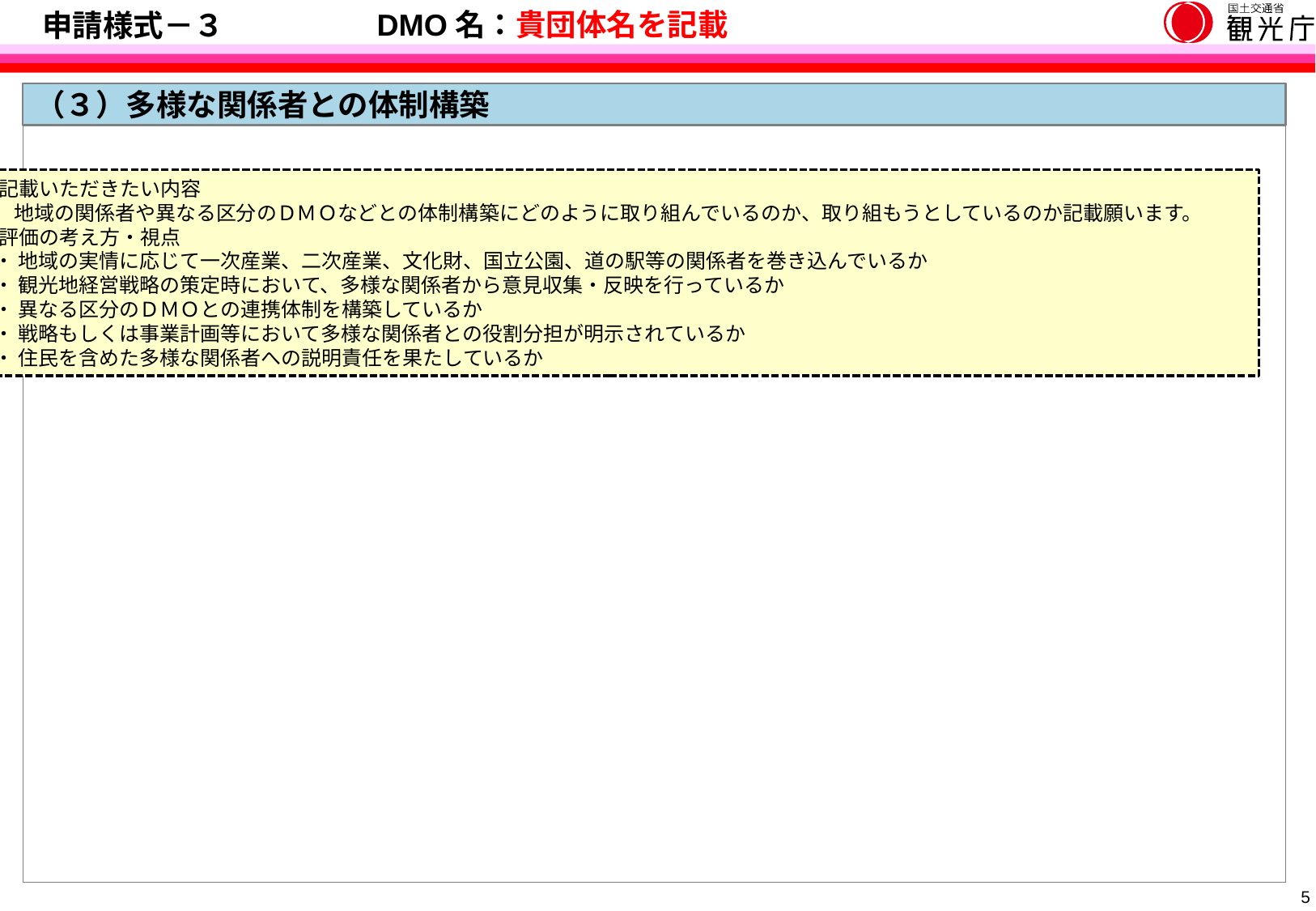

申請様式－３
DMO名：貴団体名を記載
（３）多様な関係者との体制構築

①記載いただきたい内容
　　地域の関係者や異なる区分のＤＭＯなどとの体制構築にどのように取り組んでいるのか、取り組もうとしているのか記載願います。
②評価の考え方・視点
　・ 地域の実情に応じて一次産業、二次産業、文化財、国立公園、道の駅等の関係者を巻き込んでいるか
　・ 観光地経営戦略の策定時において、多様な関係者から意見収集・反映を行っているか
　・ 異なる区分のＤＭＯとの連携体制を構築しているか
　・ 戦略もしくは事業計画等において多様な関係者との役割分担が明示されているか
　・ 住民を含めた多様な関係者への説明責任を果たしているか
5